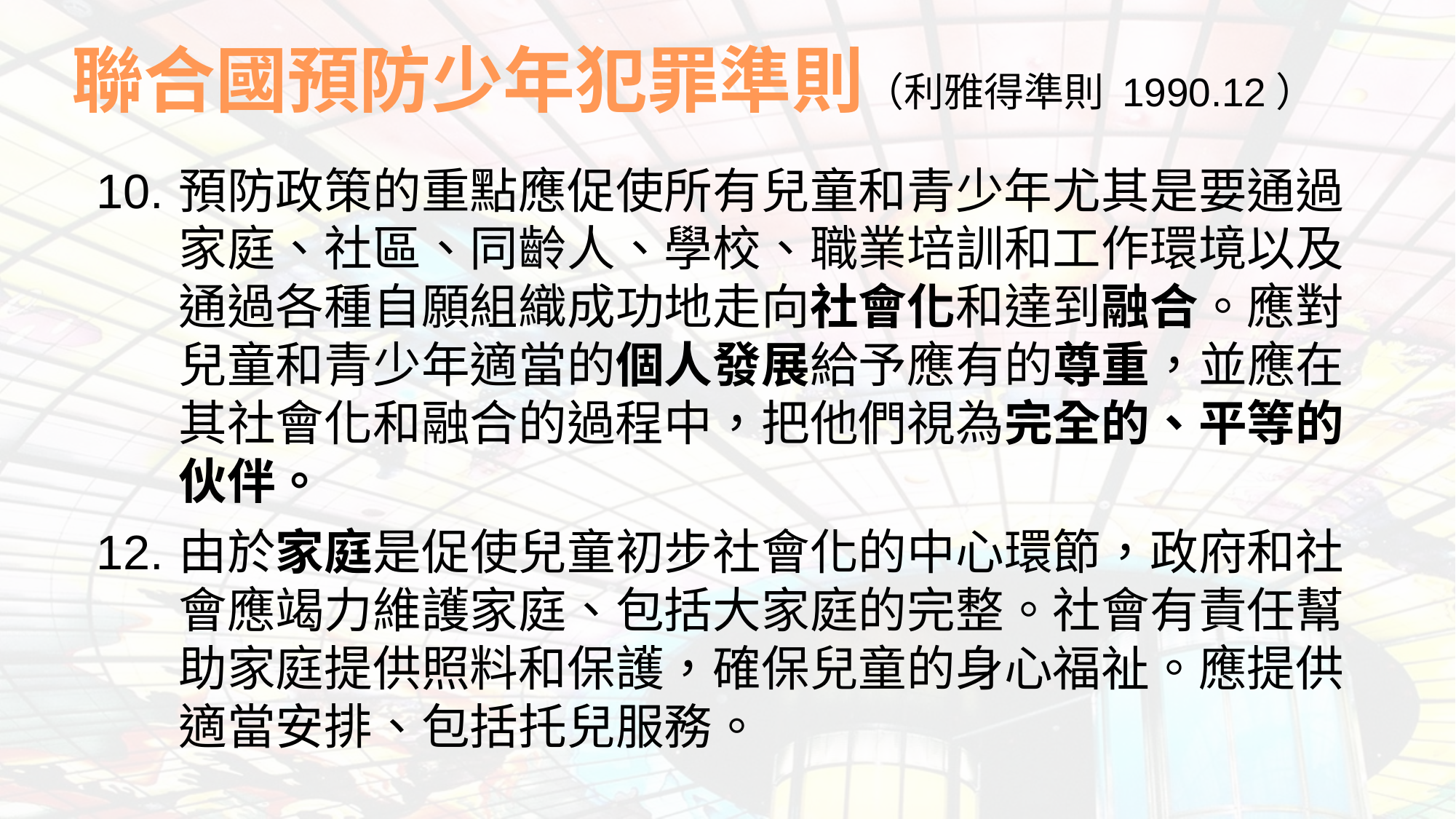

聯合國預防少年犯罪準則（利雅得準則 1990.12）
預防政策的重點應促使所有兒童和青少年尤其是要通過家庭、社區、同齡人、學校、職業培訓和工作環境以及通過各種自願組織成功地走向社會化和達到融合。應對兒童和青少年適當的個人發展給予應有的尊重，並應在其社會化和融合的過程中，把他們視為完全的、平等的伙伴。
由於家庭是促使兒童初步社會化的中心環節，政府和社會應竭力維護家庭、包括大家庭的完整。社會有責任幫助家庭提供照料和保護，確保兒童的身心福祉。應提供適當安排、包括托兒服務。